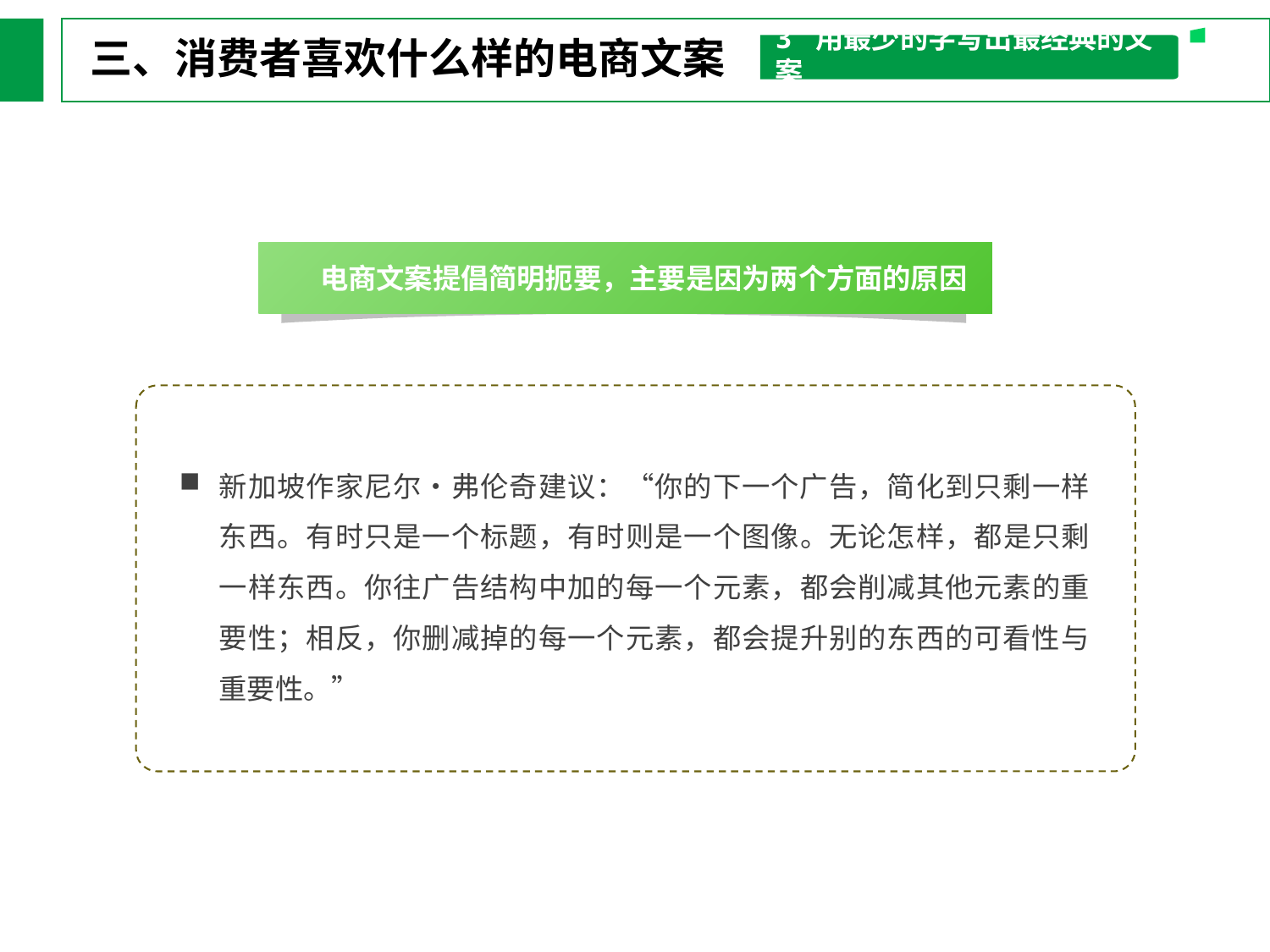

三、消费者喜欢什么样的电商文案

3 用最少的字写出最经典的文案
电商文案提倡简明扼要，主要是因为两个方面的原因

新加坡作家尼尔•弗伦奇建议：“你的下一个广告，简化到只剩一样东西。有时只是一个标题，有时则是一个图像。无论怎样，都是只剩一样东西。你往广告结构中加的每一个元素，都会削减其他元素的重要性；相反，你删减掉的每一个元素，都会提升别的东西的可看性与重要性。”

原因一

简单的内容比较容易记忆。
现在的人都很忙碌，网上店铺又很多，人们没有时间和精力去仔细阅读长文案，所以电商文案一定要简洁，能用一个字概括的绝对不用两个字。

原因二

简单是对付混乱的有效方法。
要想让自己的文案在眼花缭乱的文案中脱颖而出，有时使用简明扼要的文案创作思路反而会更有优势，毕竟干扰越少则诉求力越强。